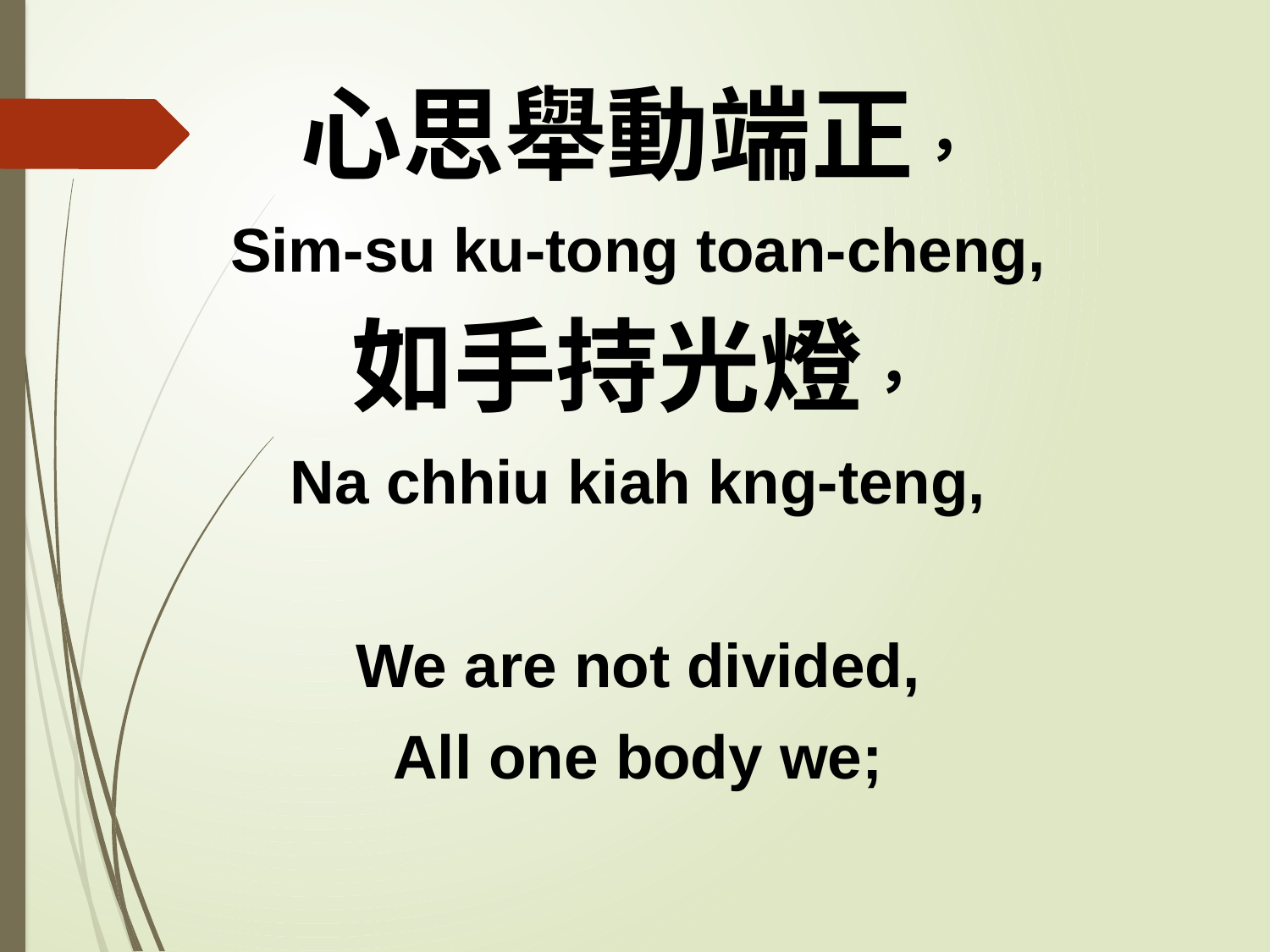

心思舉動端正，
Sim-su ku-tong toan-cheng,
如手持光燈，
Na chhiu kiah kng-teng,

We are not divided,
All one body we;